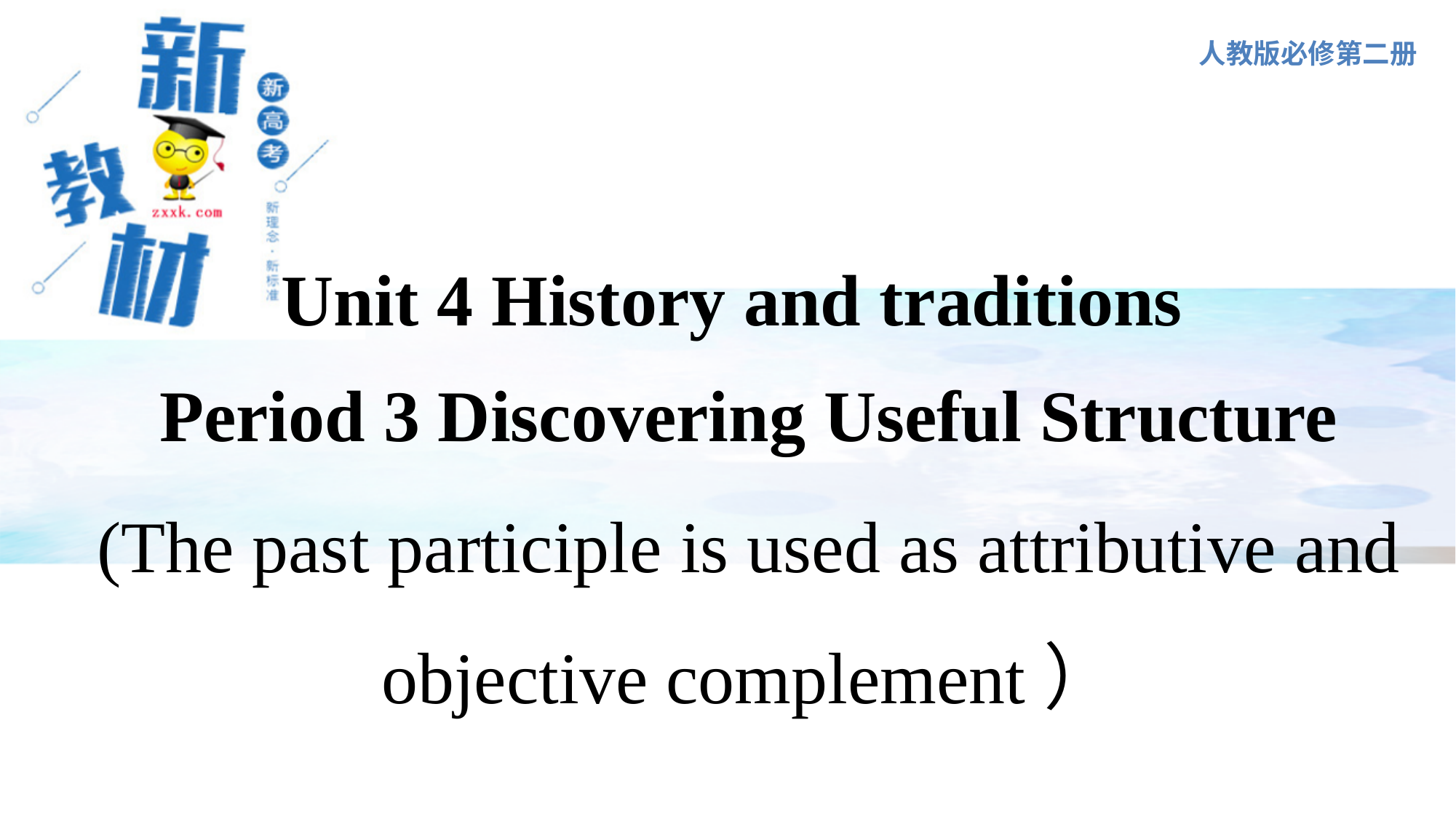

人教版必修第二册
Unit 4 History and traditions
Period 3 Discovering Useful Structure
(The past participle is used as attributive and objective complement）